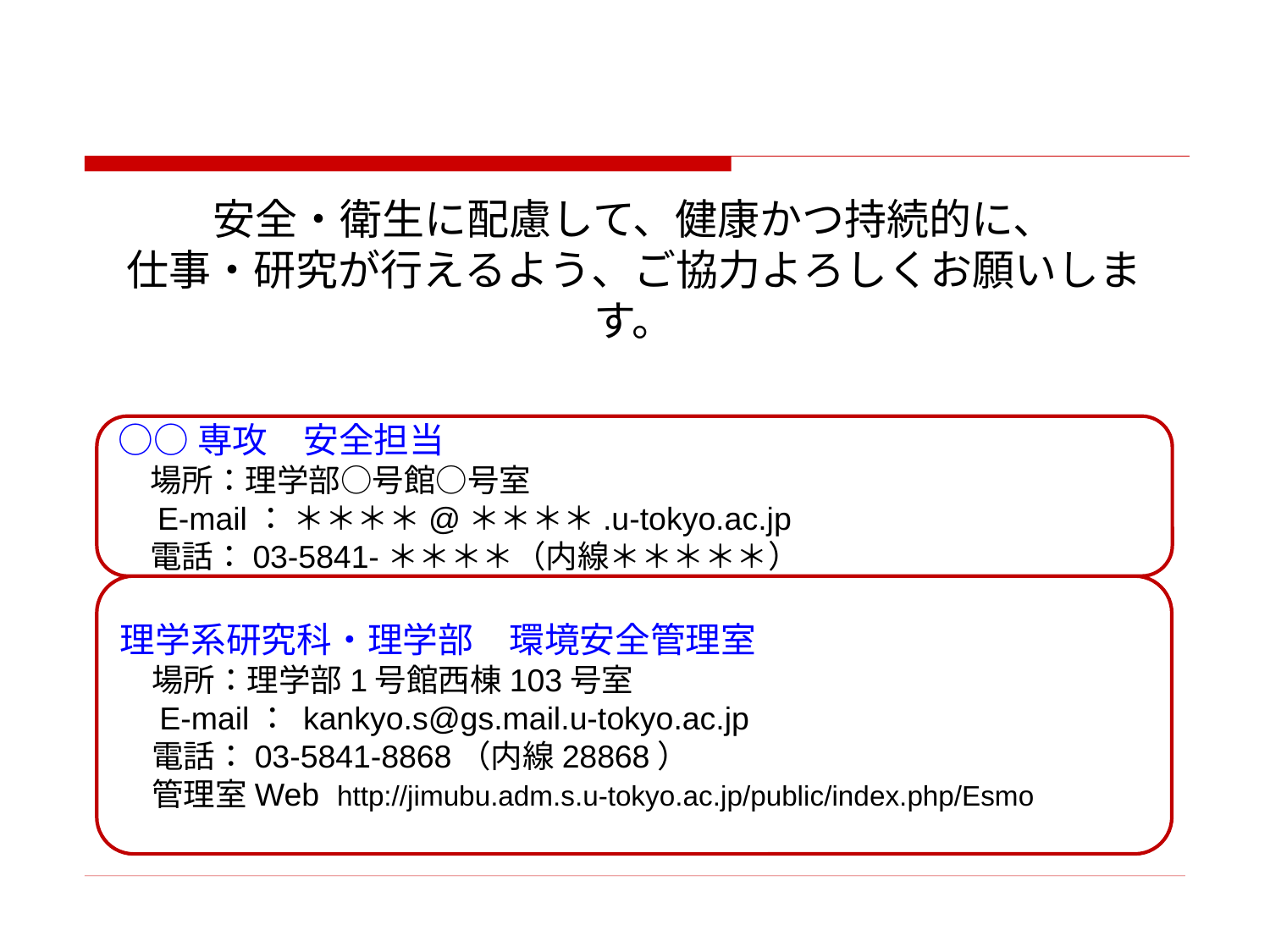

安全・衛生に配慮して、健康かつ持続的に、
仕事・研究が行えるよう、ご協力よろしくお願いします。

問合せ先：

○○専攻　安全担当
　場所：理学部○号館○号室
　E-mail： ＊＊＊＊@＊＊＊＊.u-tokyo.ac.jp
　電話：03-5841-＊＊＊＊（内線＊＊＊＊＊）
理学系研究科・理学部　環境安全管理室
　場所：理学部1号館西棟103号室
　E-mail： kankyo.s@gs.mail.u-tokyo.ac.jp
　電話：03-5841-8868（内線28868）
　管理室Web  http://jimubu.adm.s.u-tokyo.ac.jp/public/index.php/Esmo